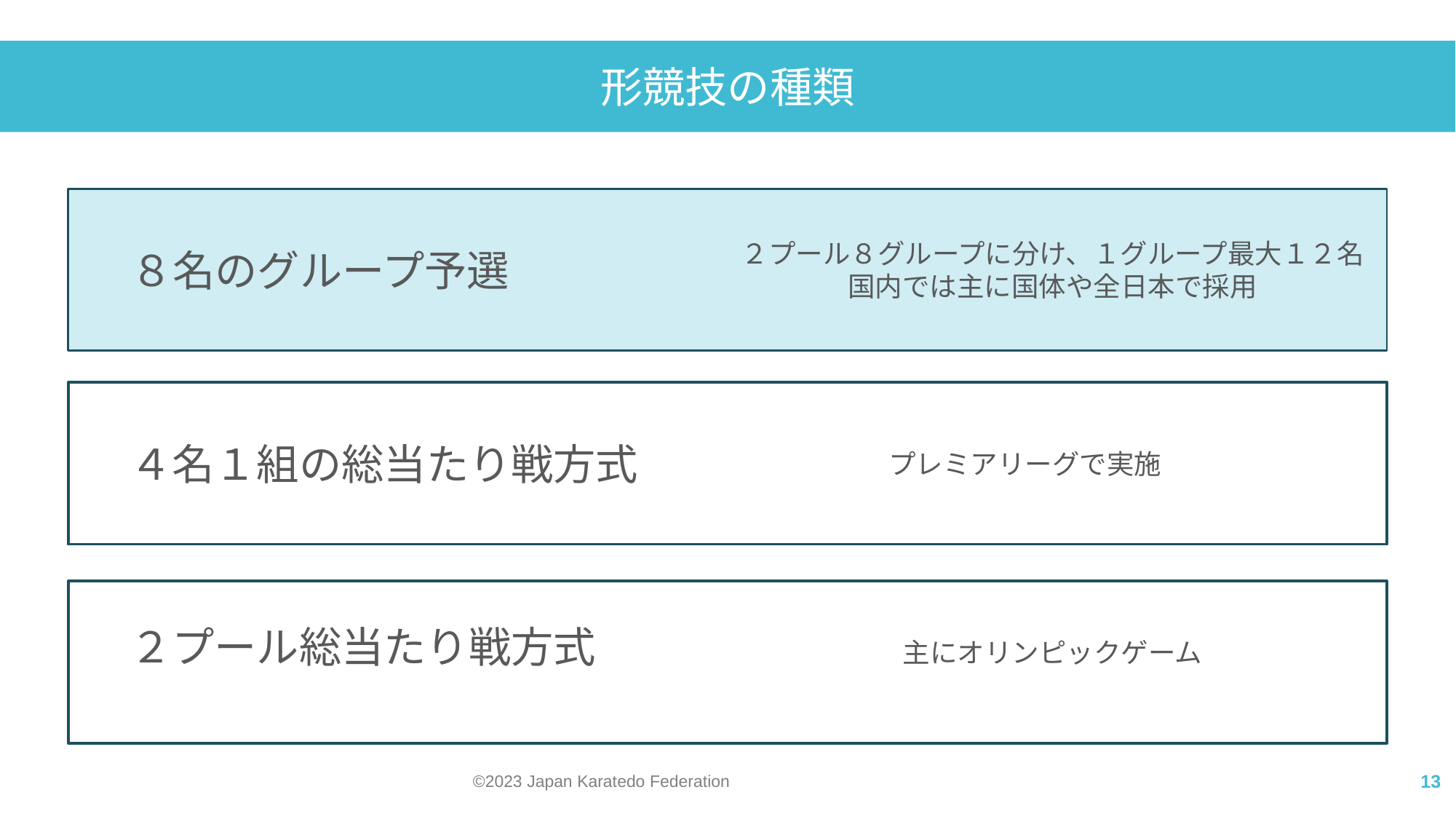

形競技の種類

２プール８グループに分け、１グループ最大１２名
国内では主に国体や全日本で採用
８名のグループ予選

４名１組の総当たり戦方式
プレミアリーグで実施

２プール総当たり戦方式
主にオリンピックゲーム
©️2023 Japan Karatedo Federation
13